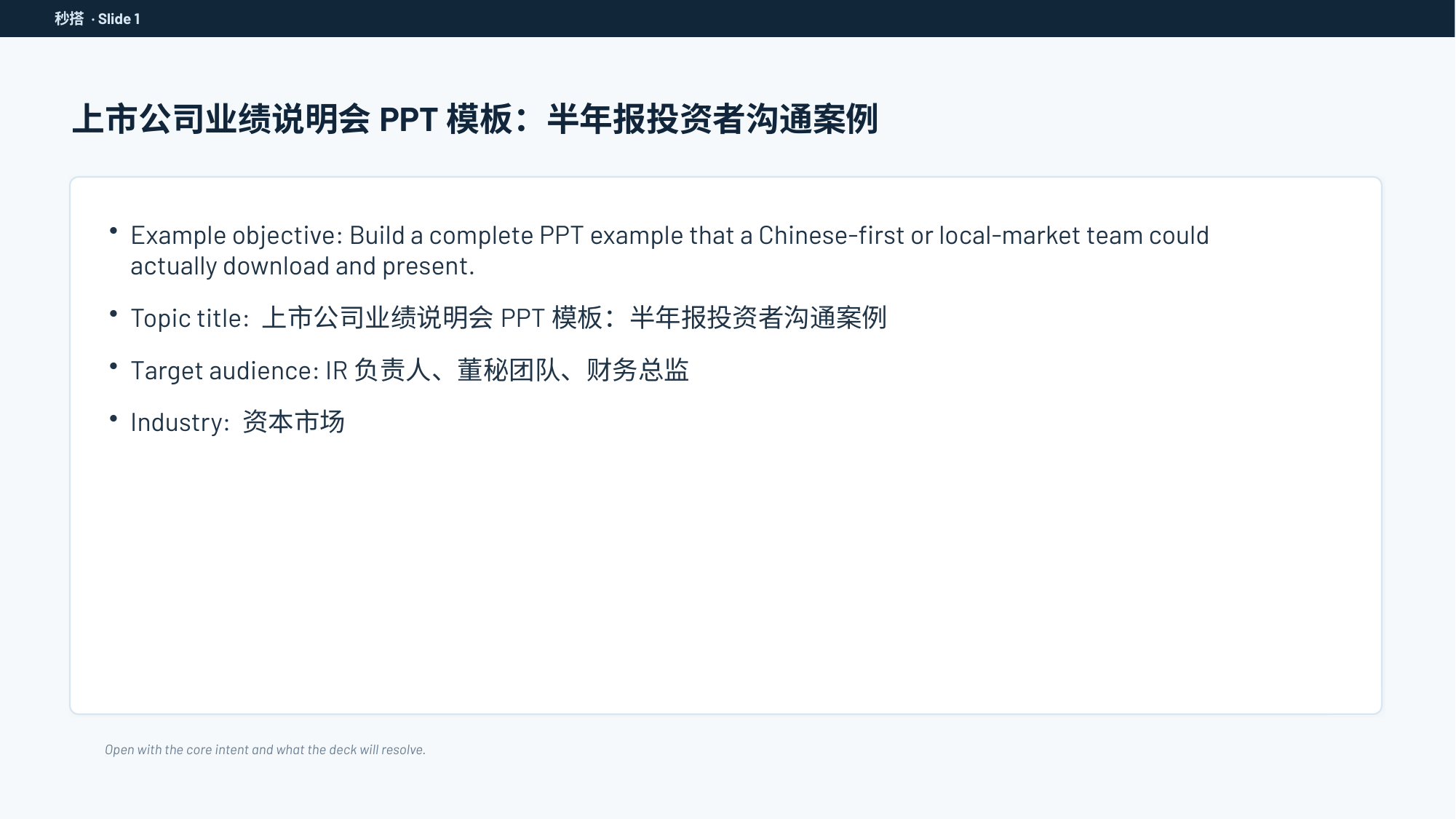

秒搭 · Slide 1
上市公司业绩说明会PPT模板：半年报投资者沟通案例

Example objective: Build a complete PPT example that a Chinese-first or local-market team could actually download and present.
Topic title: 上市公司业绩说明会PPT模板：半年报投资者沟通案例
Target audience: IR负责人、董秘团队、财务总监
Industry: 资本市场
Open with the core intent and what the deck will resolve.